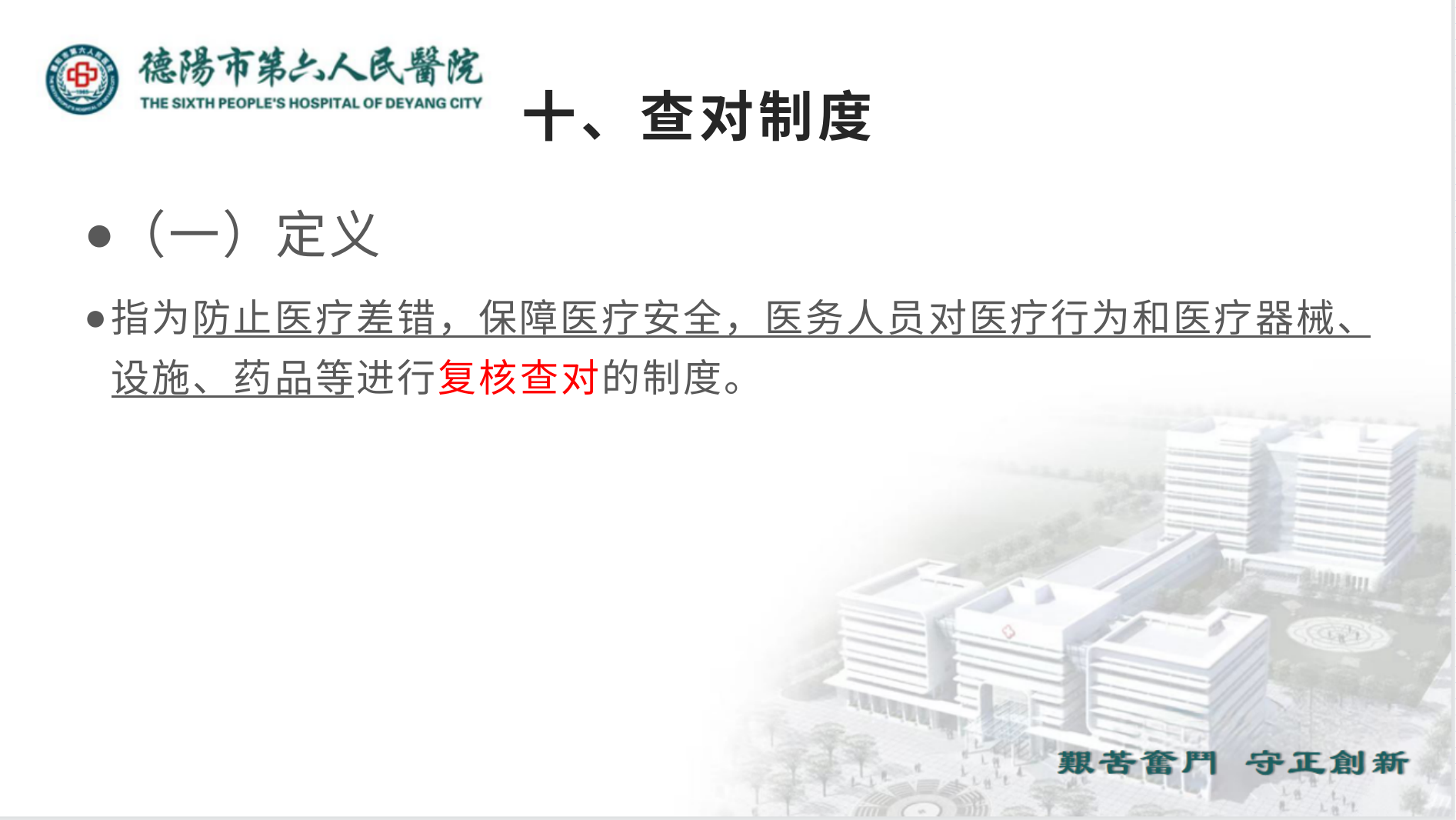

# 十、查对制度
（一）定义
指为防止医疗差错，保障医疗安全，医务人员对医疗行为和医疗器械、设施、药品等进行复核查对的制度。